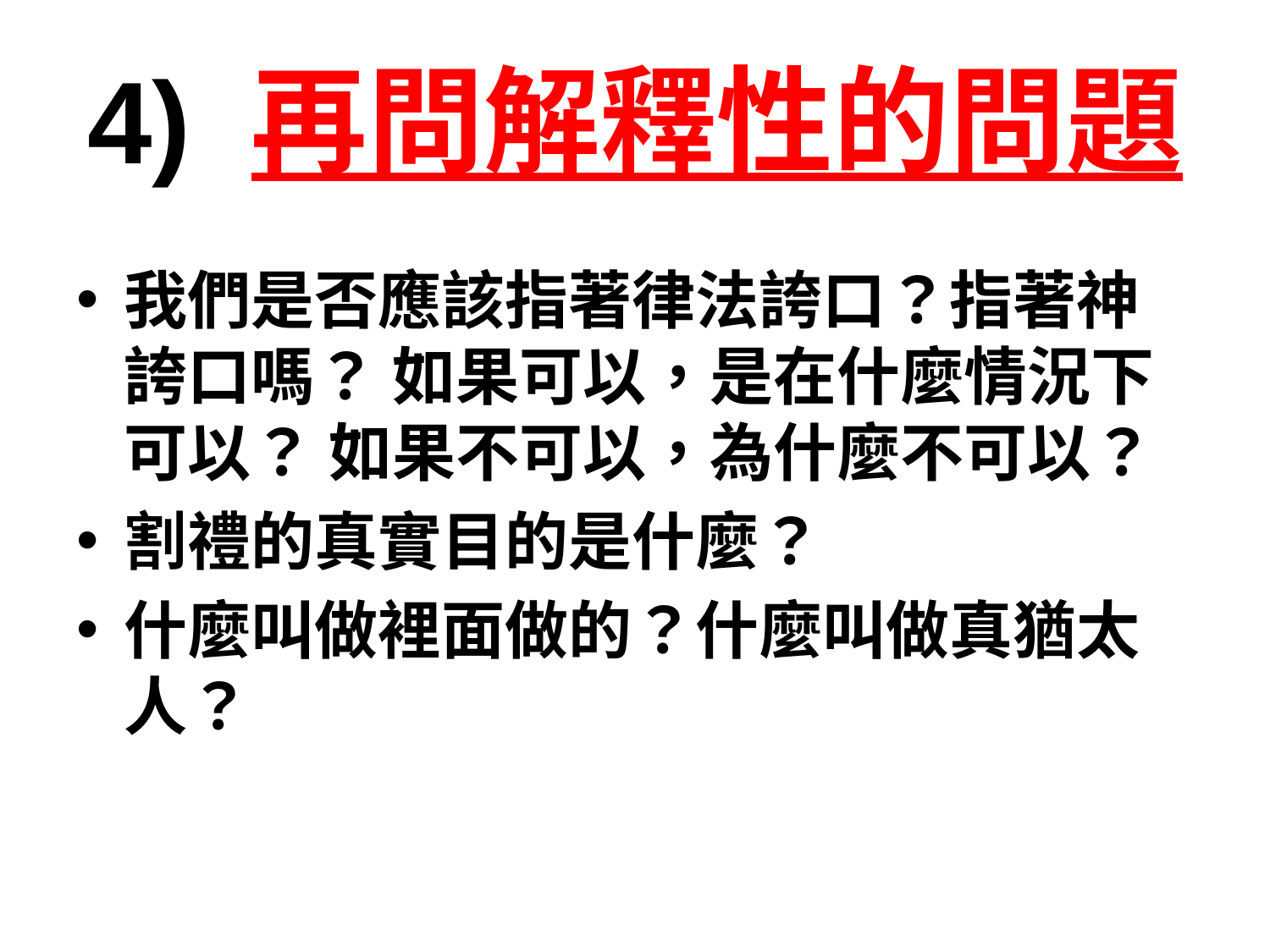

# 4) 再問解釋性的問題
我們是否應該指著律法誇口？指著神誇口嗎？ 如果可以，是在什麼情況下可以？ 如果不可以，為什麼不可以？
割禮的真實目的是什麼？
什麼叫做裡面做的？什麼叫做真猶太人？